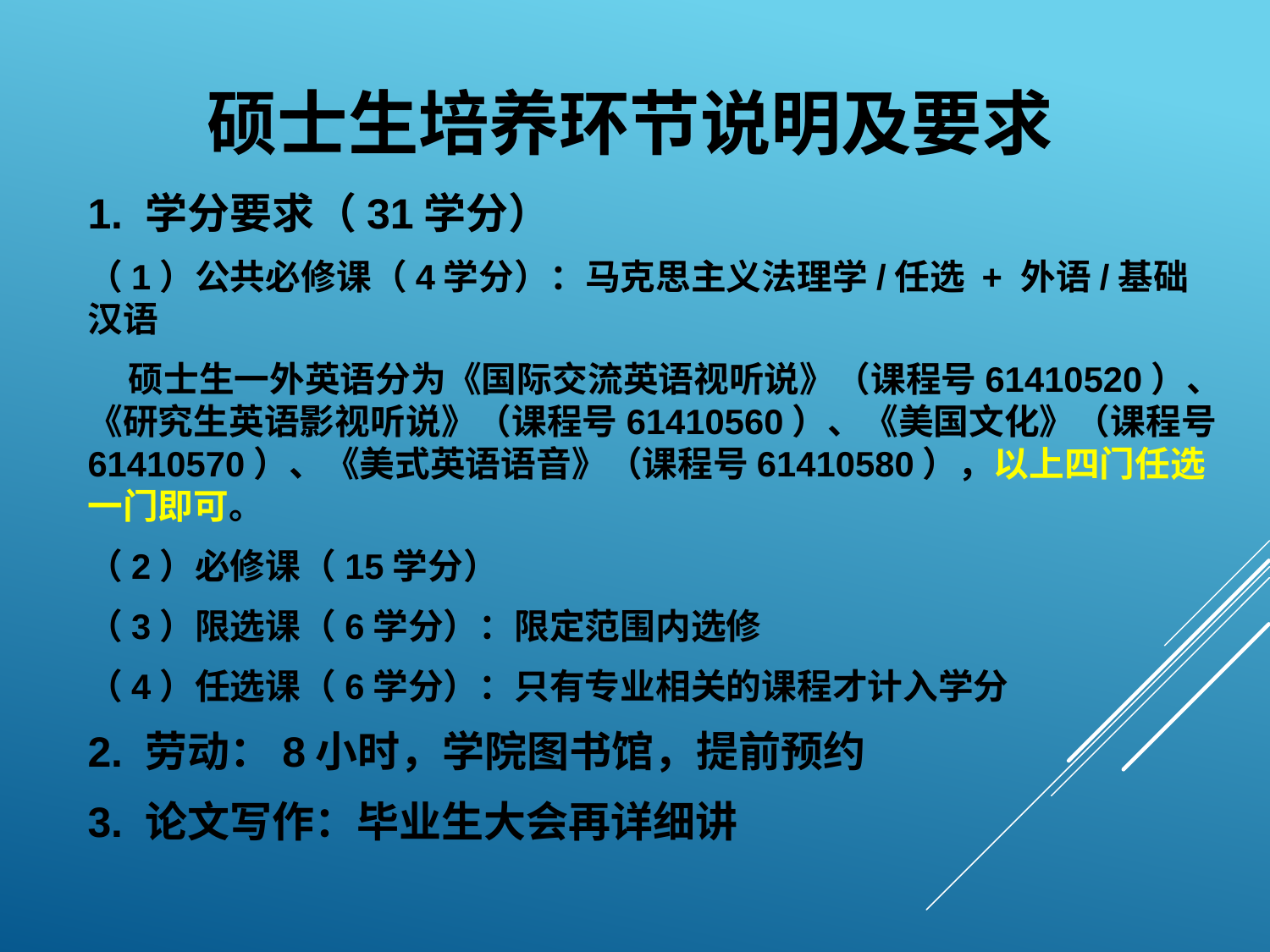

# 硕士生培养环节说明及要求
1. 学分要求（31学分）
（1）公共必修课（4学分）：马克思主义法理学/任选 + 外语/基础汉语
    硕士生一外英语分为《国际交流英语视听说》（课程号61410520）、《研究生英语影视听说》（课程号61410560）、《美国文化》（课程号61410570）、《美式英语语音》（课程号61410580），以上四门任选一门即可。
（2）必修课（15学分）
（3）限选课（6学分）：限定范围内选修
（4）任选课（6学分）：只有专业相关的课程才计入学分
2. 劳动：8小时，学院图书馆，提前预约
3. 论文写作：毕业生大会再详细讲